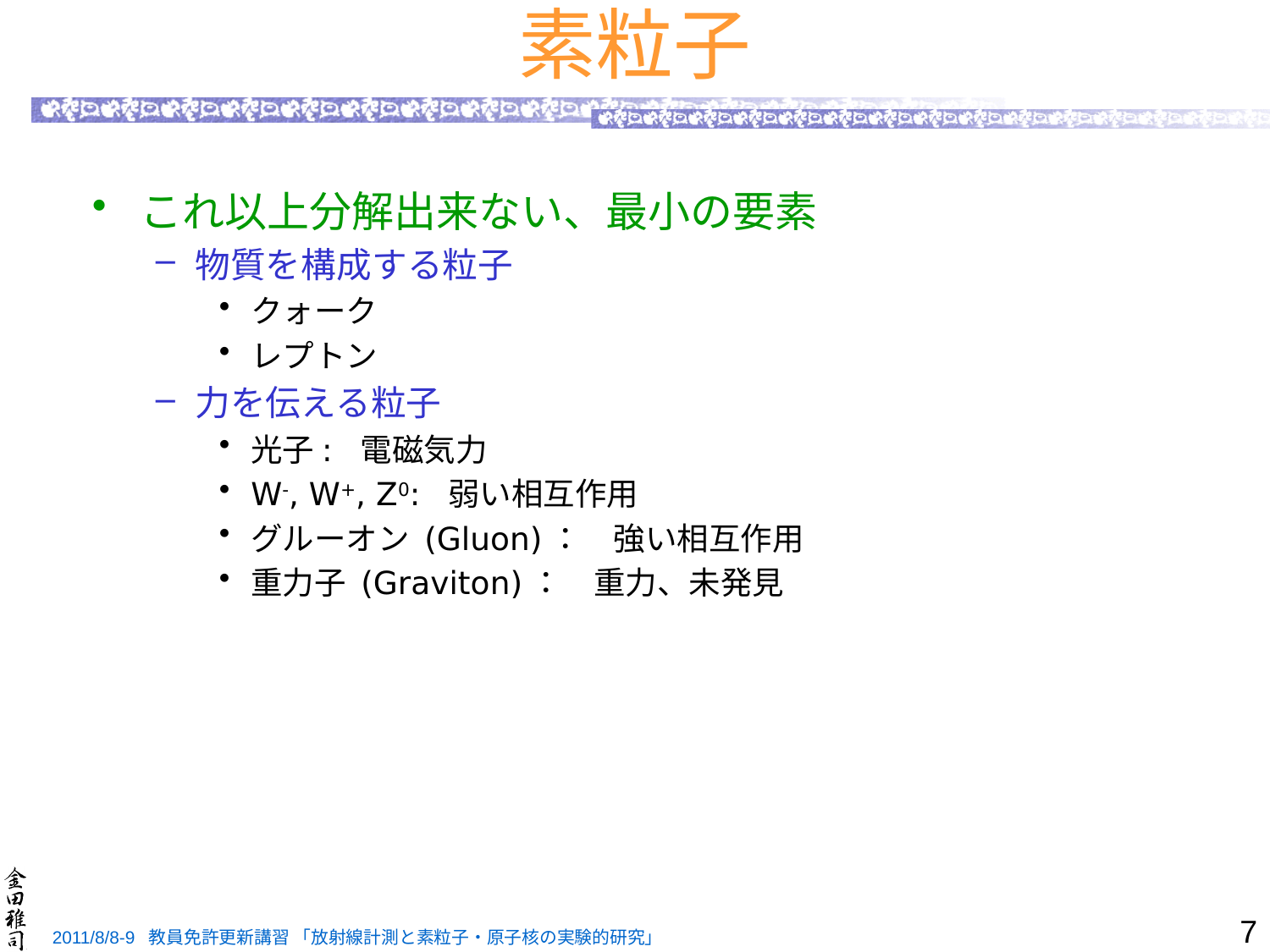

# 素粒子
これ以上分解出来ない、最小の要素
物質を構成する粒子
クォーク
レプトン
力を伝える粒子
光子:  電磁気力
W-, W+, Z0:  弱い相互作用
グルーオン (Gluon)：　強い相互作用
重力子 (Graviton)：　重力、未発見
7
2011/8/8-9  教員免許更新講習 「放射線計測と素粒子・原子核の実験的研究」